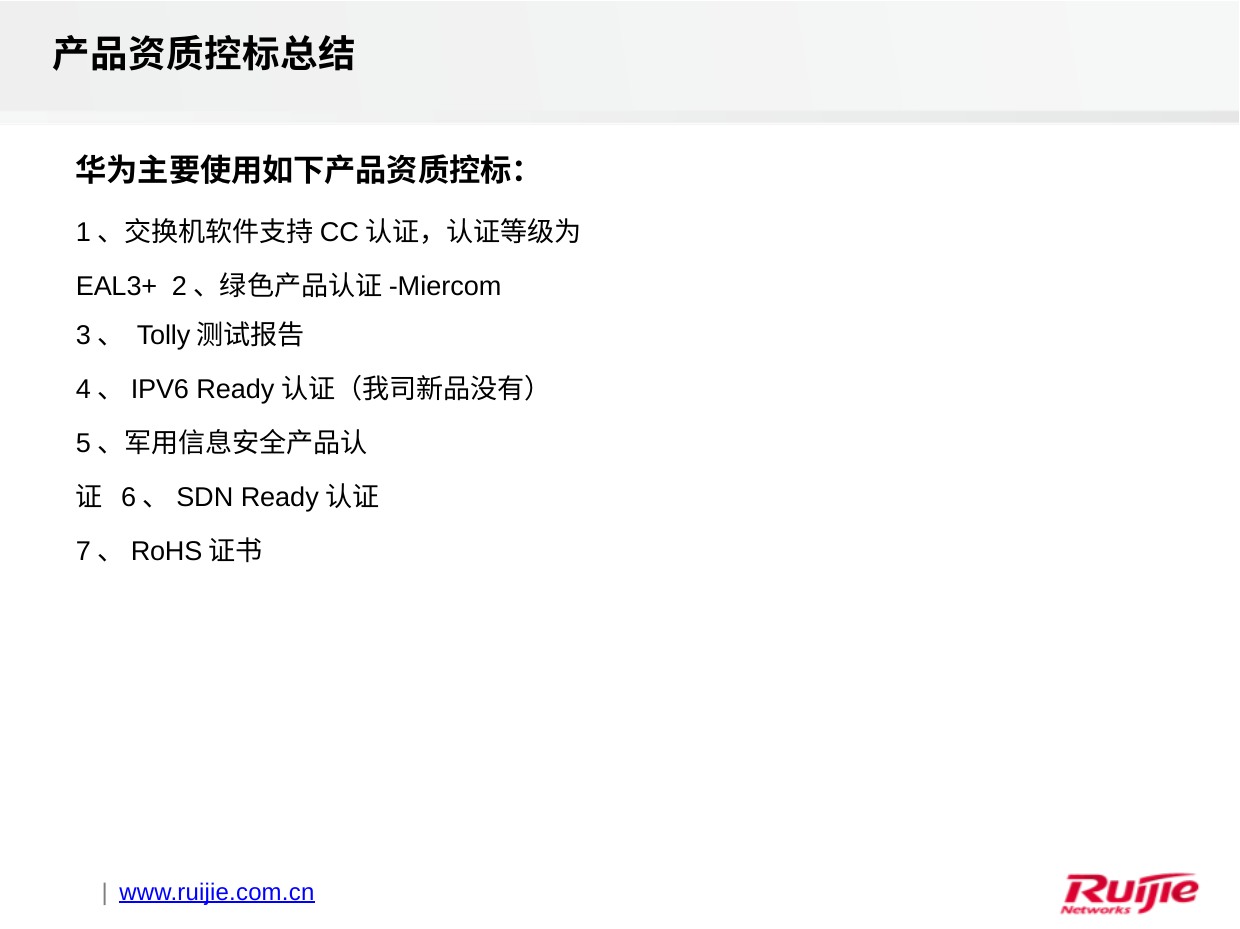

# 产品资质控标总结
华为主要使用如下产品资质控标：
1、交换机软件支持CC认证，认证等级为EAL3+  2、绿色产品认证-Miercom
3、 Tolly测试报告
4、IPV6 Ready认证（我司新品没有）
5、军用信息安全产品认证  6、SDN Ready认证
7、RoHS证书
| www.ruijie.com.cn